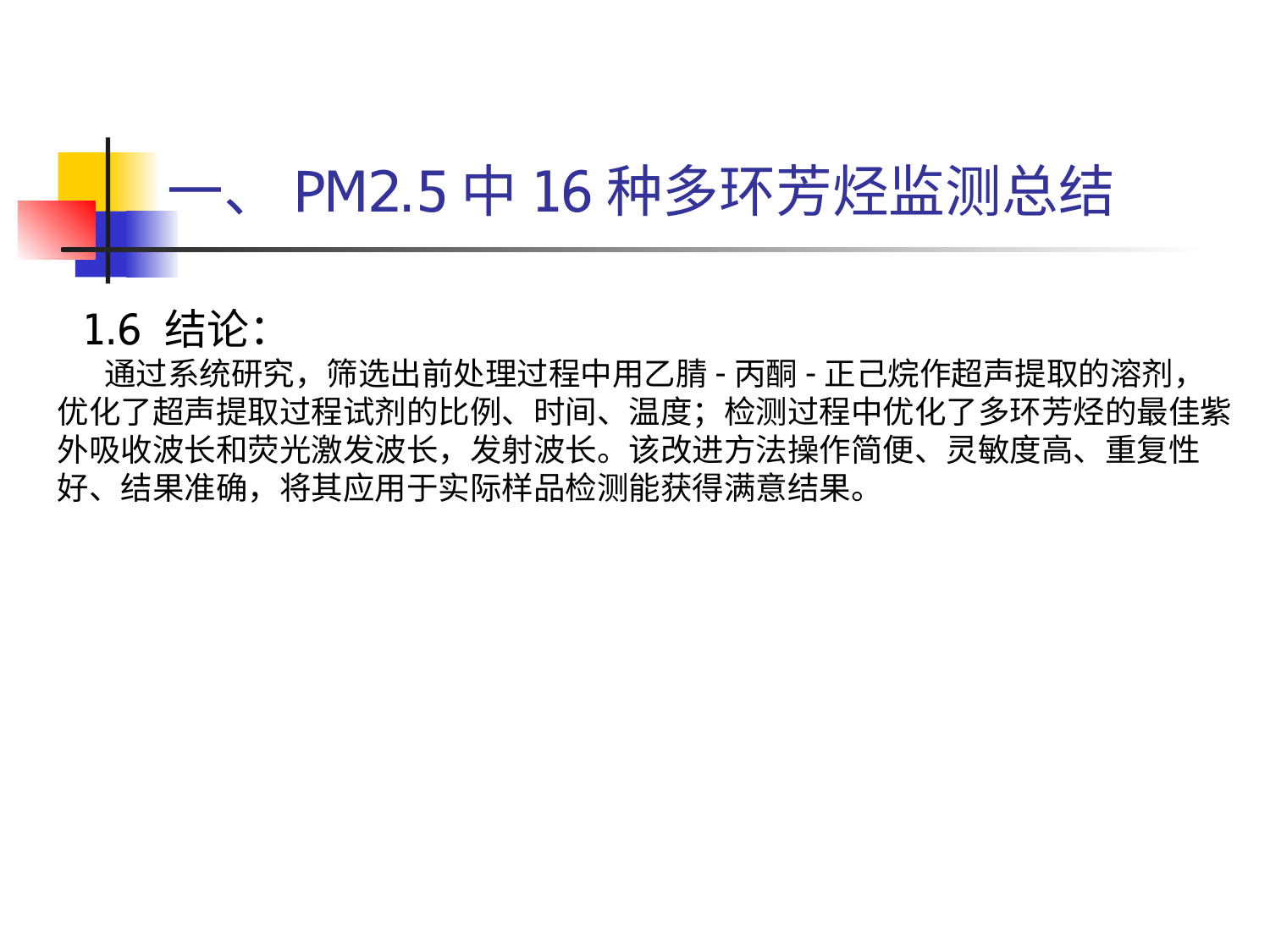

一、PM2.5中16种多环芳烃监测总结
1.6 结论：
  通过系统研究，筛选出前处理过程中用乙腈-丙酮-正己烷作超声提取的溶剂，优化了超声提取过程试剂的比例、时间、温度；检测过程中优化了多环芳烃的最佳紫外吸收波长和荧光激发波长，发射波长。该改进方法操作简便、灵敏度高、重复性好、结果准确，将其应用于实际样品检测能获得满意结果。